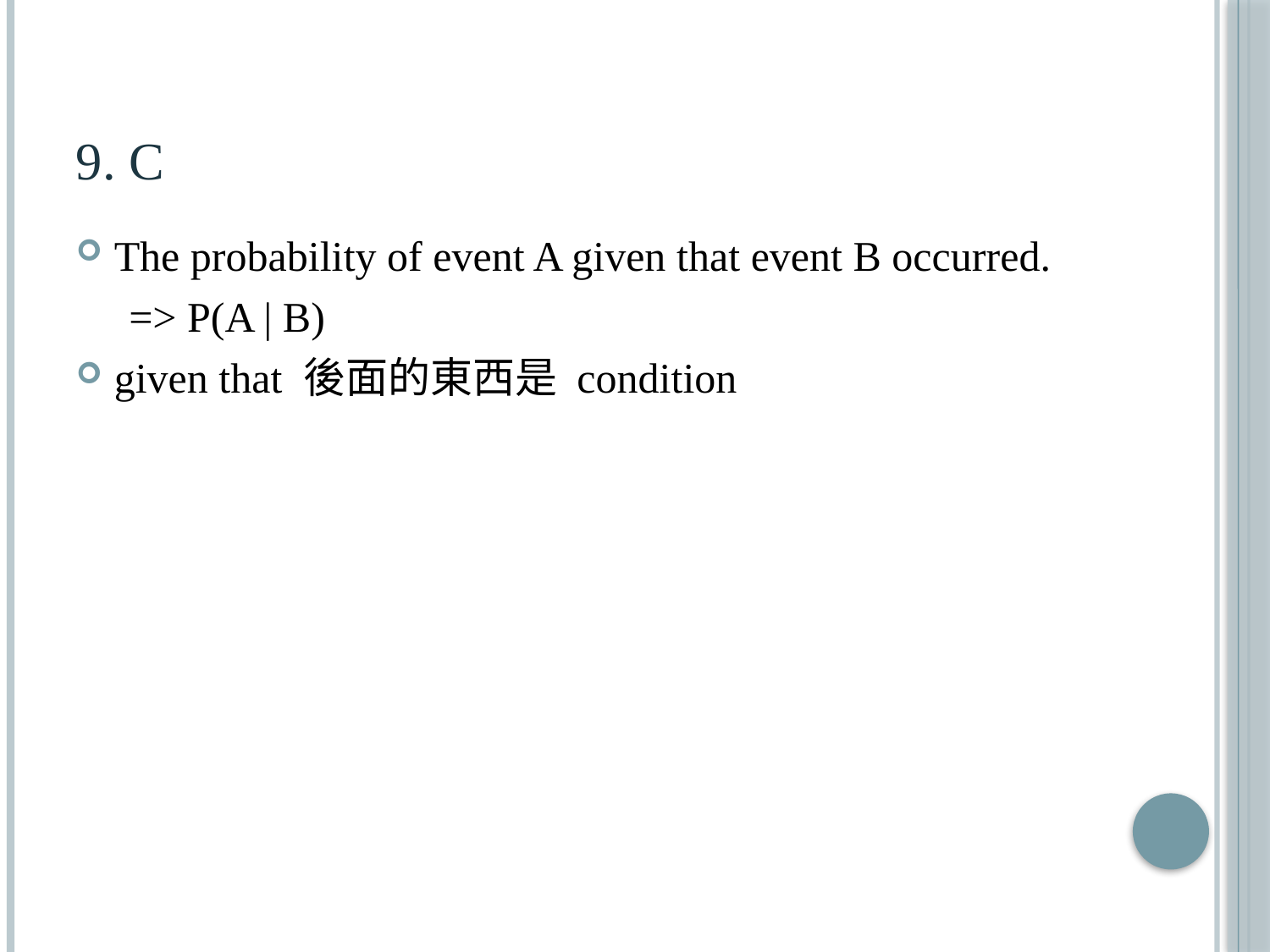

# 9. c
The probability of event A given that event B occurred.
     => P(A | B)
given that 後面的東西是 condition